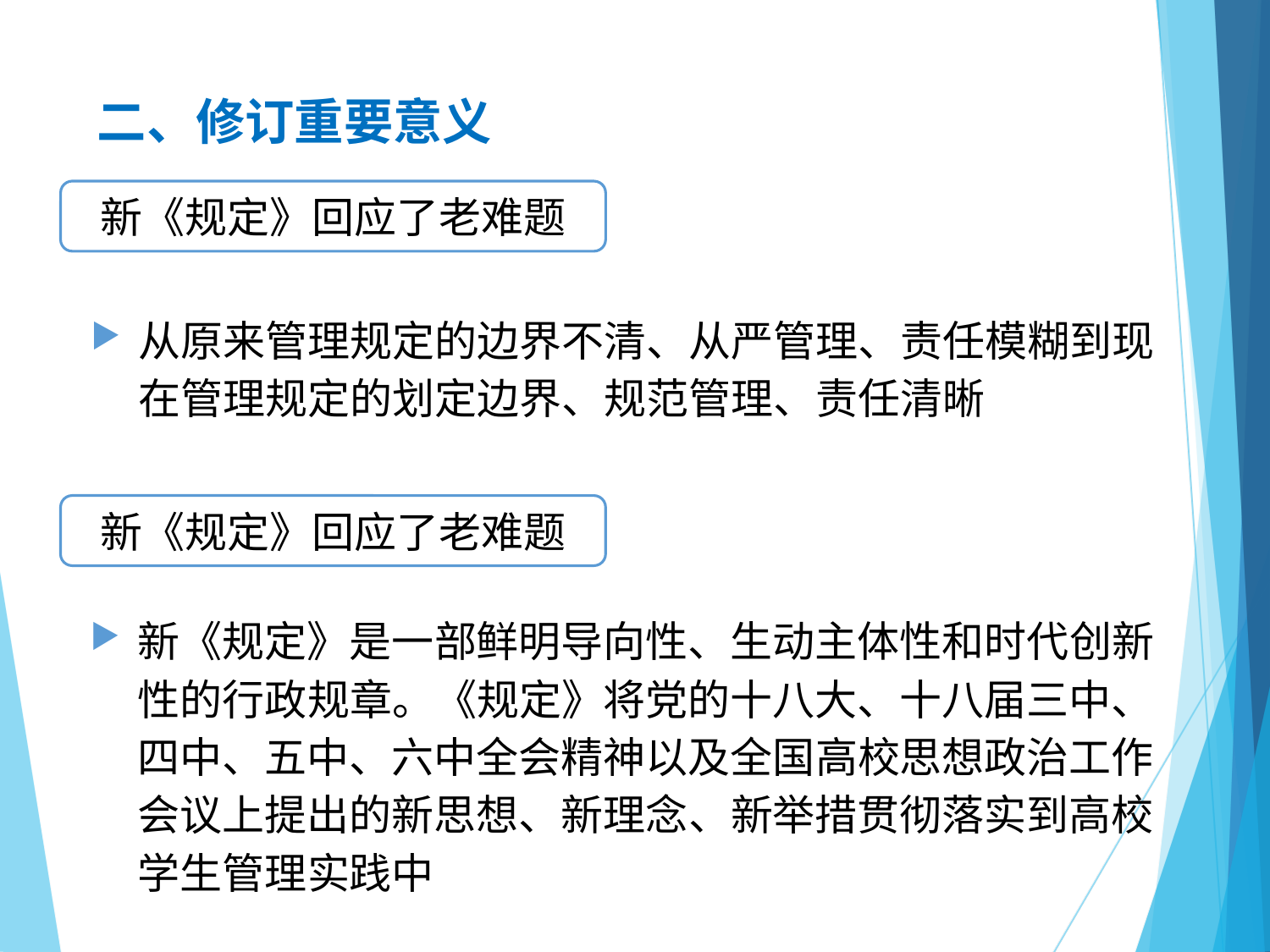

# 二、修订重要意义
新《规定》回应了老难题
从原来管理规定的边界不清、从严管理、责任模糊到现在管理规定的划定边界、规范管理、责任清晰
新《规定》回应了老难题
新《规定》是一部鲜明导向性、生动主体性和时代创新性的行政规章。《规定》将党的十八大、十八届三中、四中、五中、六中全会精神以及全国高校思想政治工作会议上提出的新思想、新理念、新举措贯彻落实到高校学生管理实践中